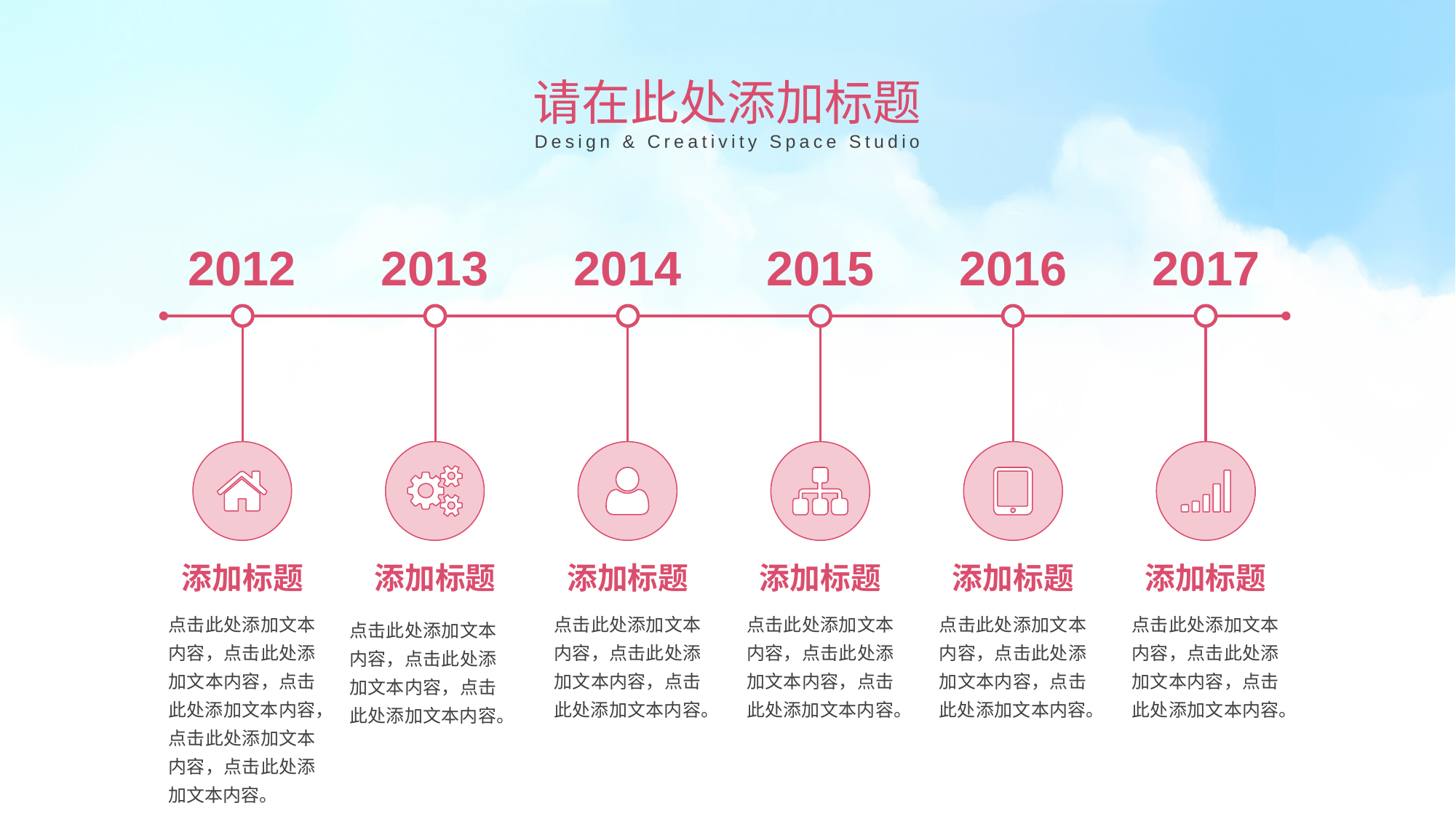

请在此处添加标题
Design & Creativity Space Studio
2012
2013
2014
2015
2016
2017

添加标题
添加标题
添加标题
添加标题
添加标题
添加标题
点击此处添加文本内容，点击此处添加文本内容，点击此处添加文本内容，点击此处添加文本内容，点击此处添加文本内容。
点击此处添加文本内容，点击此处添加文本内容，点击此处添加文本内容。
点击此处添加文本内容，点击此处添加文本内容，点击此处添加文本内容。
点击此处添加文本内容，点击此处添加文本内容，点击此处添加文本内容。
点击此处添加文本内容，点击此处添加文本内容，点击此处添加文本内容。
点击此处添加文本内容，点击此处添加文本内容，点击此处添加文本内容。